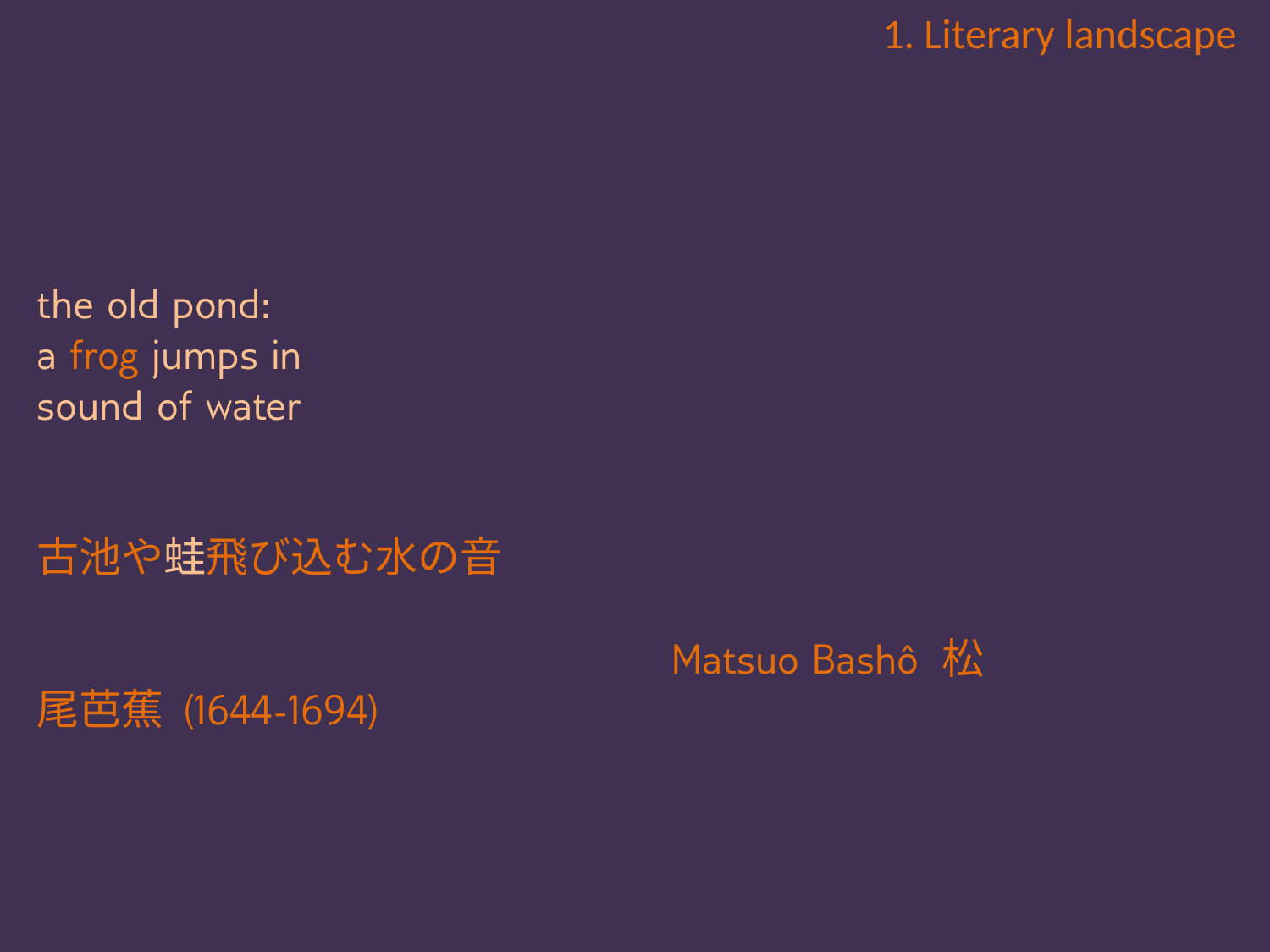

1. Literary landscape

the old pond:
a frog jumps in
sound of water

古池や蛙飛び込む水の音

					Matsuo Bashô 松尾芭蕉 (1644-1694)